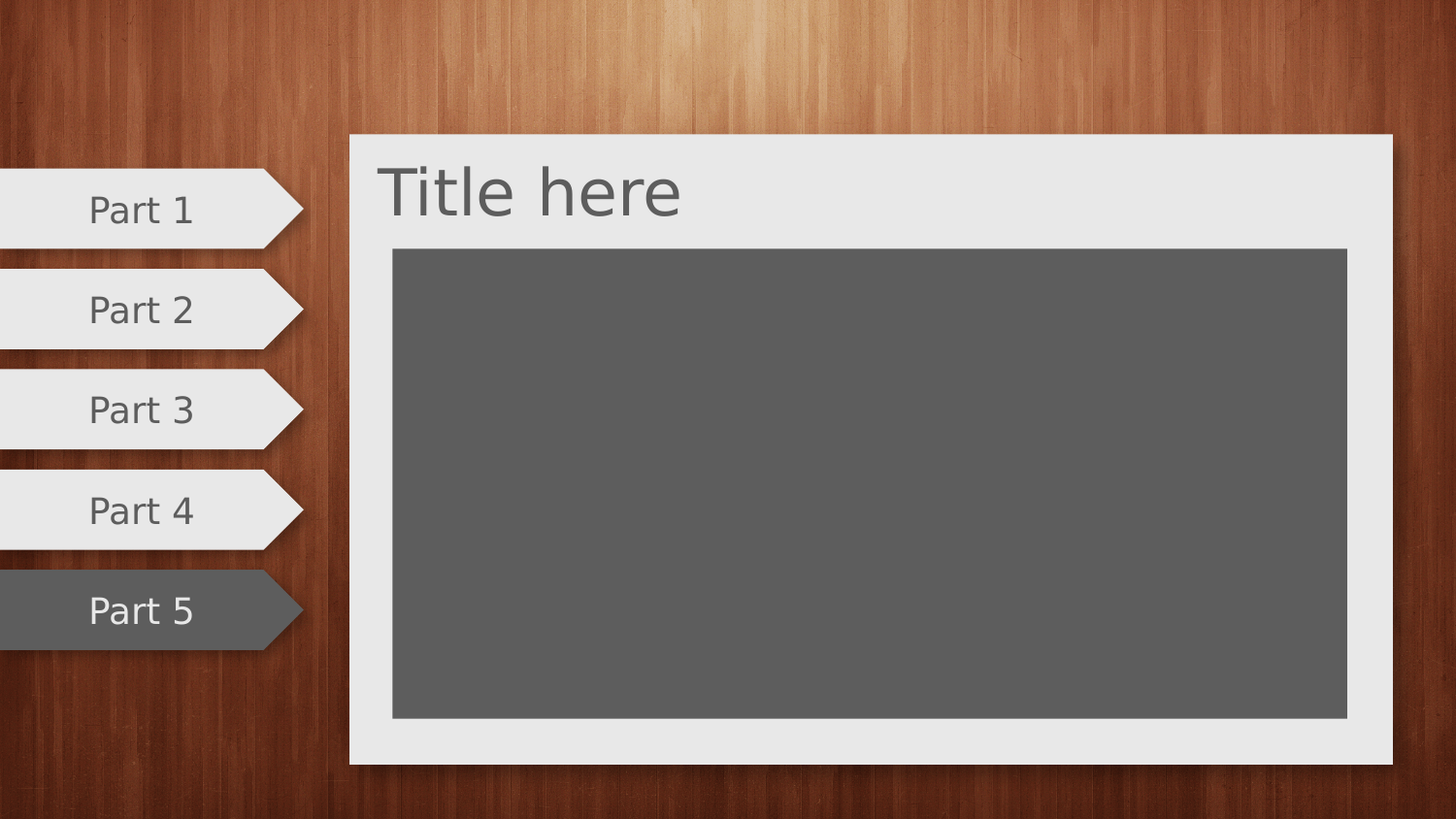

Title here
Part 1

Part 2
Part 3
PPT模板下载：www.1ppt.com/moban/
Part 4
Part 5